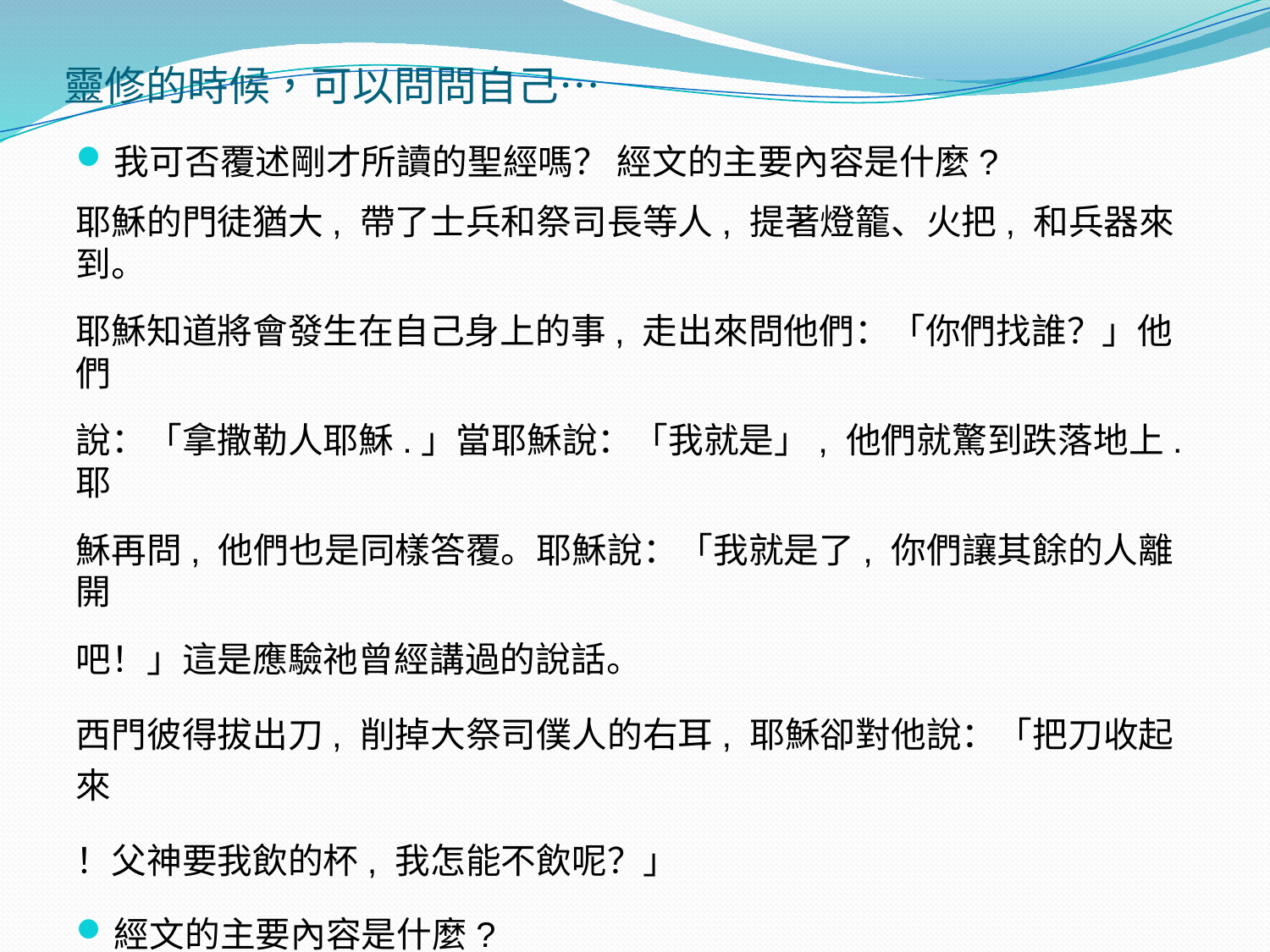

# 靈修的時候，可以問問⾃⼰…
我可否覆述剛才所讀的聖經嗎？ 經文的主要內容是什麼?
耶穌的門徒猶大, 帶了士兵和祭司長等人, 提著燈籠、火把, 和兵器來到。
耶穌知道將會發生在自己身上的事, 走出來問他們：「你們找誰？」他們
說：「拿撒勒人耶穌.」當耶穌說：「我就是」, 他們就驚到跌落地上. 耶
穌再問, 他們也是同樣答覆。耶穌說：「我就是了, 你們讓其餘的人離開
吧！」這是應驗祂曾經講過的說話。
西門彼得拔出刀, 削掉大祭司僕人的右耳, 耶穌卻對他說：「把刀收起來
！父神要我飲的杯, 我怎能不飲呢？」
經文的主要內容是什麼?
經文的主要內容是耶穌被捕時的情形, 祂與各人的對話。